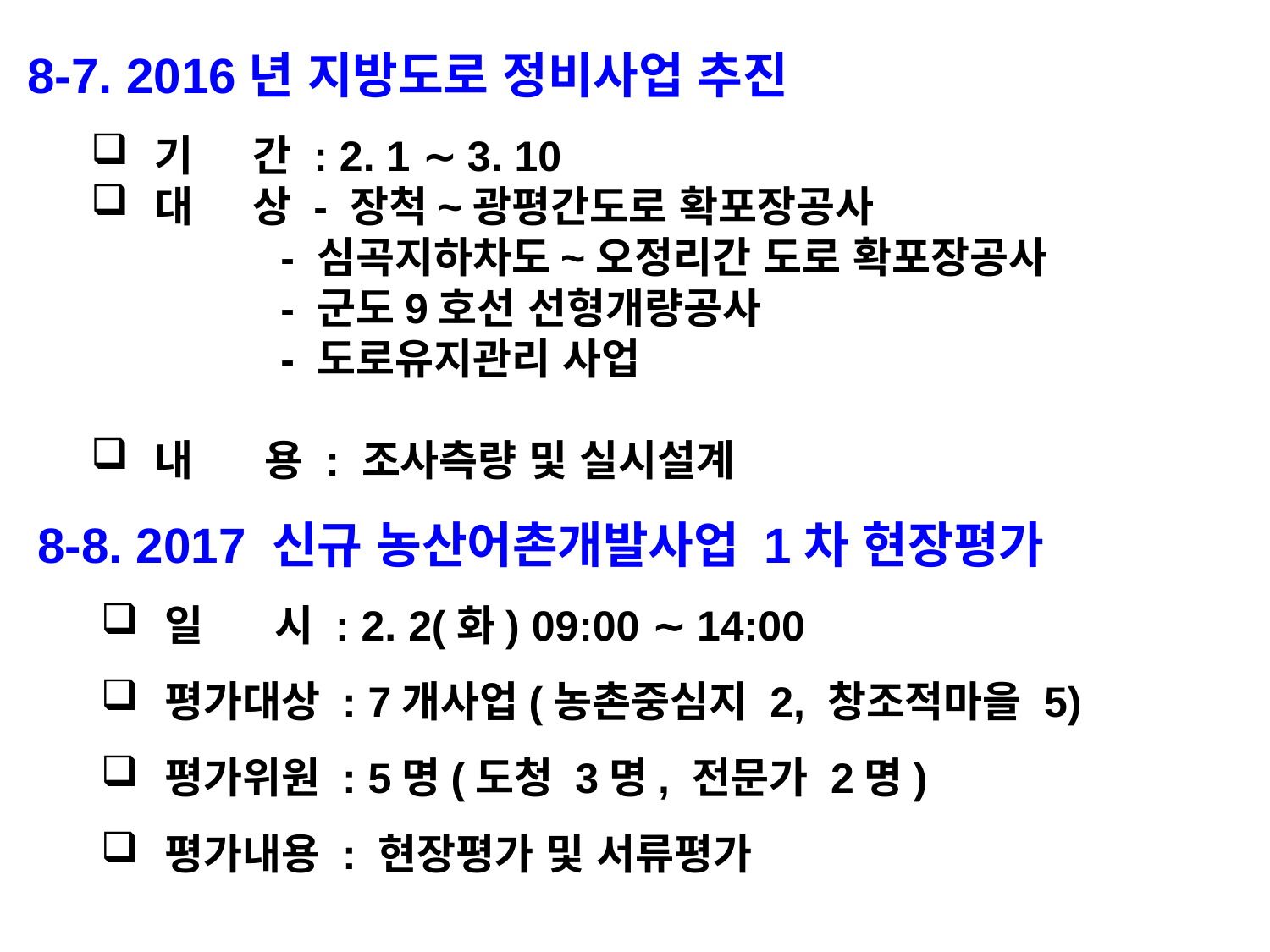

8-7. 2016년 지방도로 정비사업 추진
기     간 : 2. 1 ∼ 3. 10
대     상 - 장척~광평간도로 확포장공사
                - 심곡지하차도~오정리간 도로 확포장공사
                - 군도9호선 선형개량공사
                - 도로유지관리 사업

내      용 : 조사측량 및 실시설계

8-8. 2017 신규 농산어촌개발사업 1차 현장평가
일      시 : 2. 2(화) 09:00 ∼ 14:00
평가대상 : 7개사업(농촌중심지 2, 창조적마을 5)
평가위원 : 5명(도청 3명, 전문가 2명)
평가내용 : 현장평가 및 서류평가